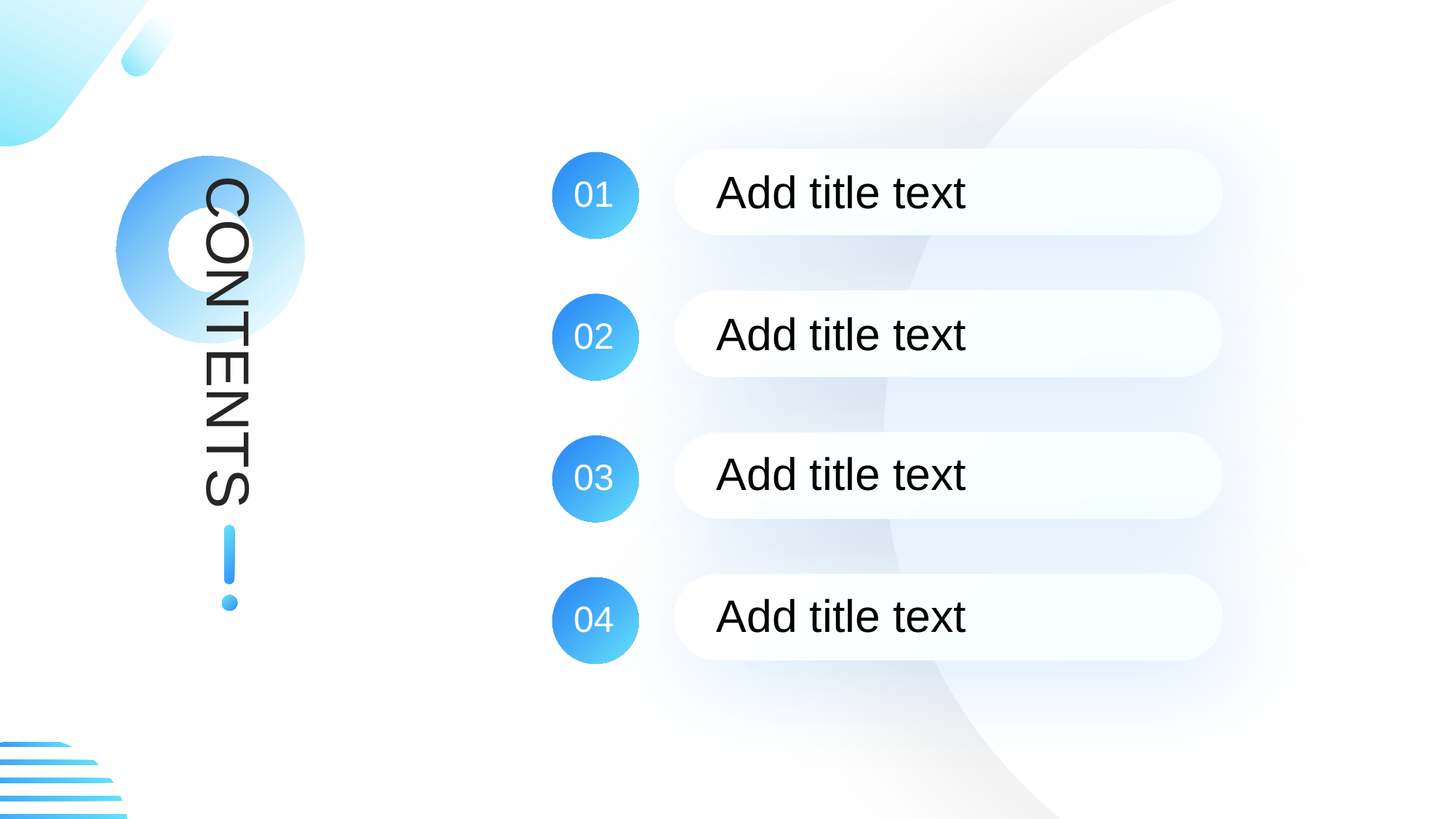

PPT下载 http://www.1ppt.com/xiazai/

01
Add title text

02
Add title text

03
Add title text

04
Add title text

CONTENTS